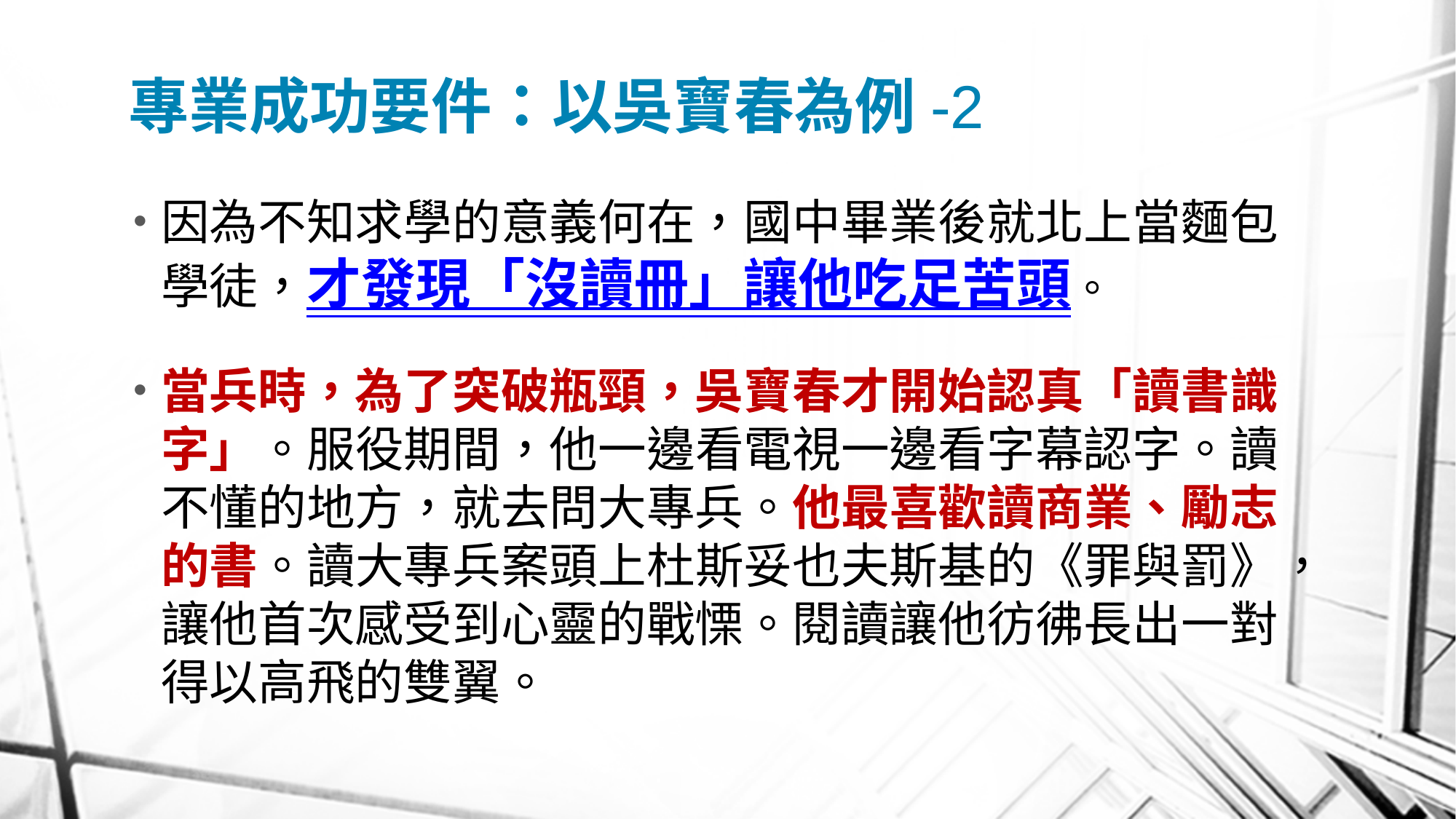

# 專業成功要件：以吳寶春為例-2
因為不知求學的意義何在，國中畢業後就北上當麵包學徒，才發現「沒讀冊」讓他吃足苦頭。
當兵時，為了突破瓶頸，吳寶春才開始認真「讀書識字」。服役期間，他一邊看電視一邊看字幕認字。讀不懂的地方，就去問大專兵。他最喜歡讀商業、勵志的書。讀大專兵案頭上杜斯妥也夫斯基的《罪與罰》，讓他首次感受到心靈的戰慄。閱讀讓他彷彿長出一對得以高飛的雙翼。